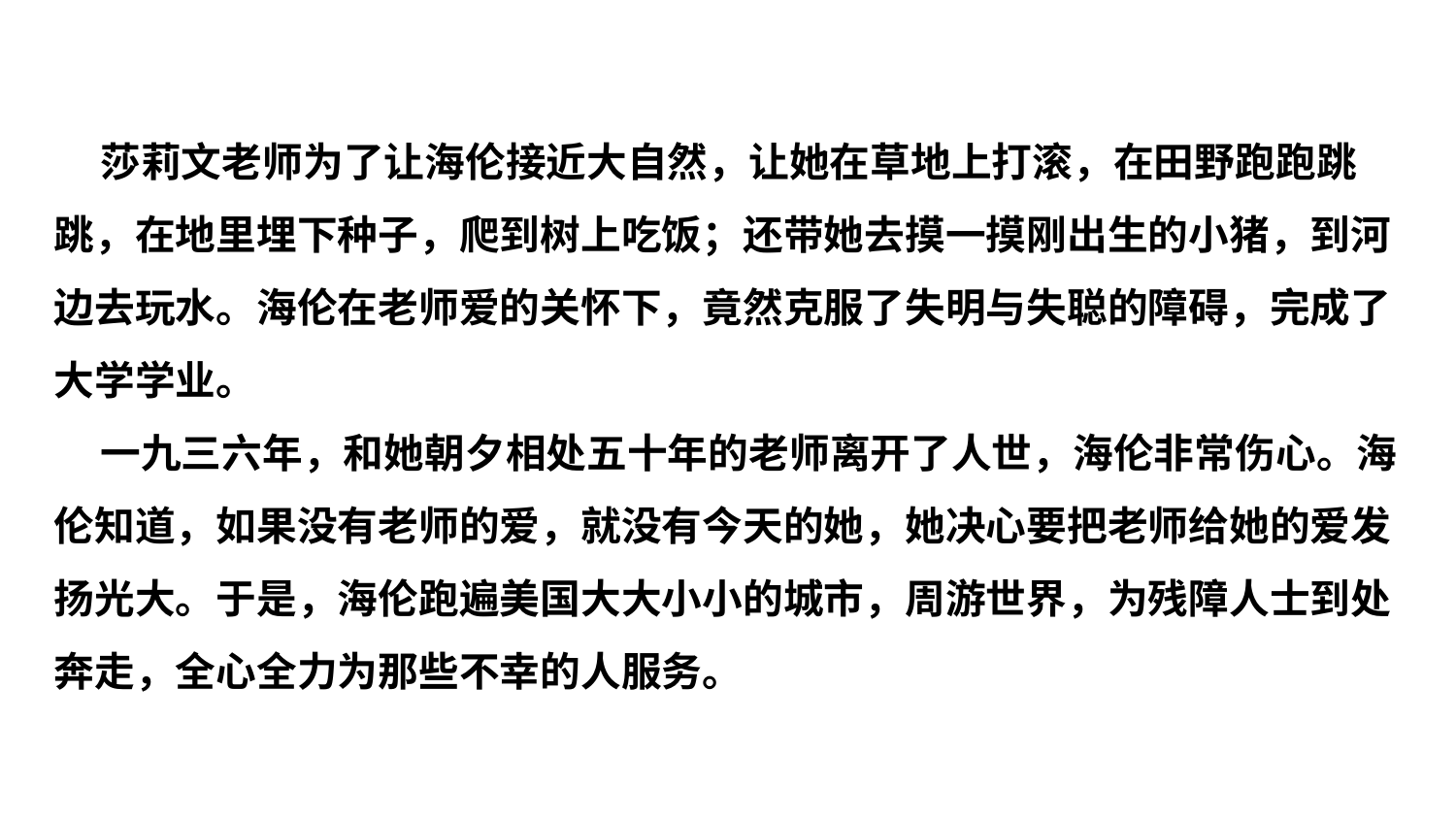

莎莉文老师为了让海伦接近大自然，让她在草地上打滚，在田野跑跑跳跳，在地里埋下种子，爬到树上吃饭；还带她去摸一摸刚出生的小猪，到河边去玩水。海伦在老师爱的关怀下，竟然克服了失明与失聪的障碍，完成了大学学业。
    一九三六年，和她朝夕相处五十年的老师离开了人世，海伦非常伤心。海伦知道，如果没有老师的爱，就没有今天的她，她决心要把老师给她的爱发扬光大。于是，海伦跑遍美国大大小小的城市，周游世界，为残障人士到处奔走，全心全力为那些不幸的人服务。